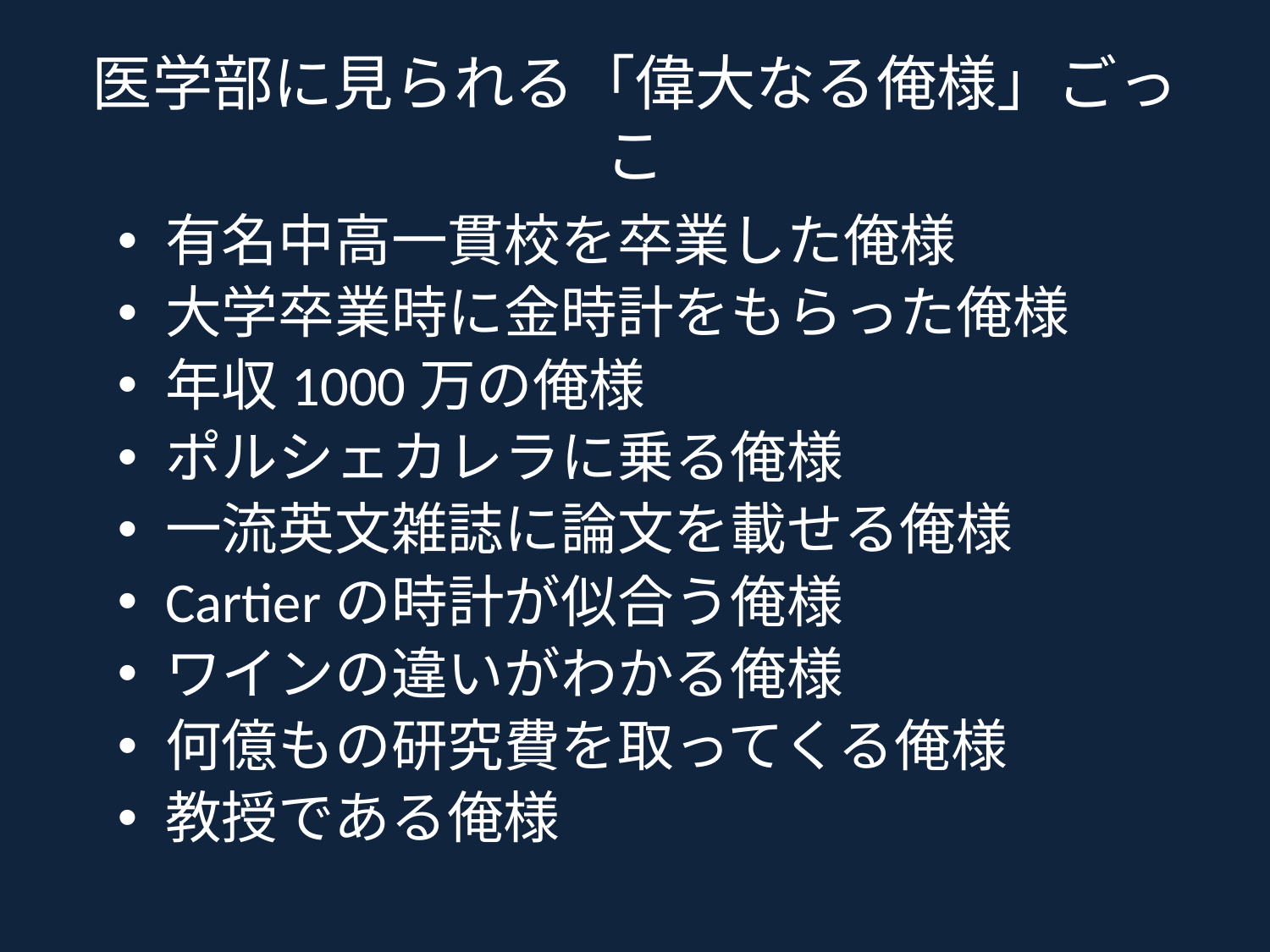

# 医学部に見られる「偉大なる俺様」ごっこ
有名中高一貫校を卒業した俺様
大学卒業時に金時計をもらった俺様
年収1000万の俺様
ポルシェカレラに乗る俺様
一流英文雑誌に論文を載せる俺様
Cartierの時計が似合う俺様
ワインの違いがわかる俺様
何億もの研究費を取ってくる俺様
教授である俺様